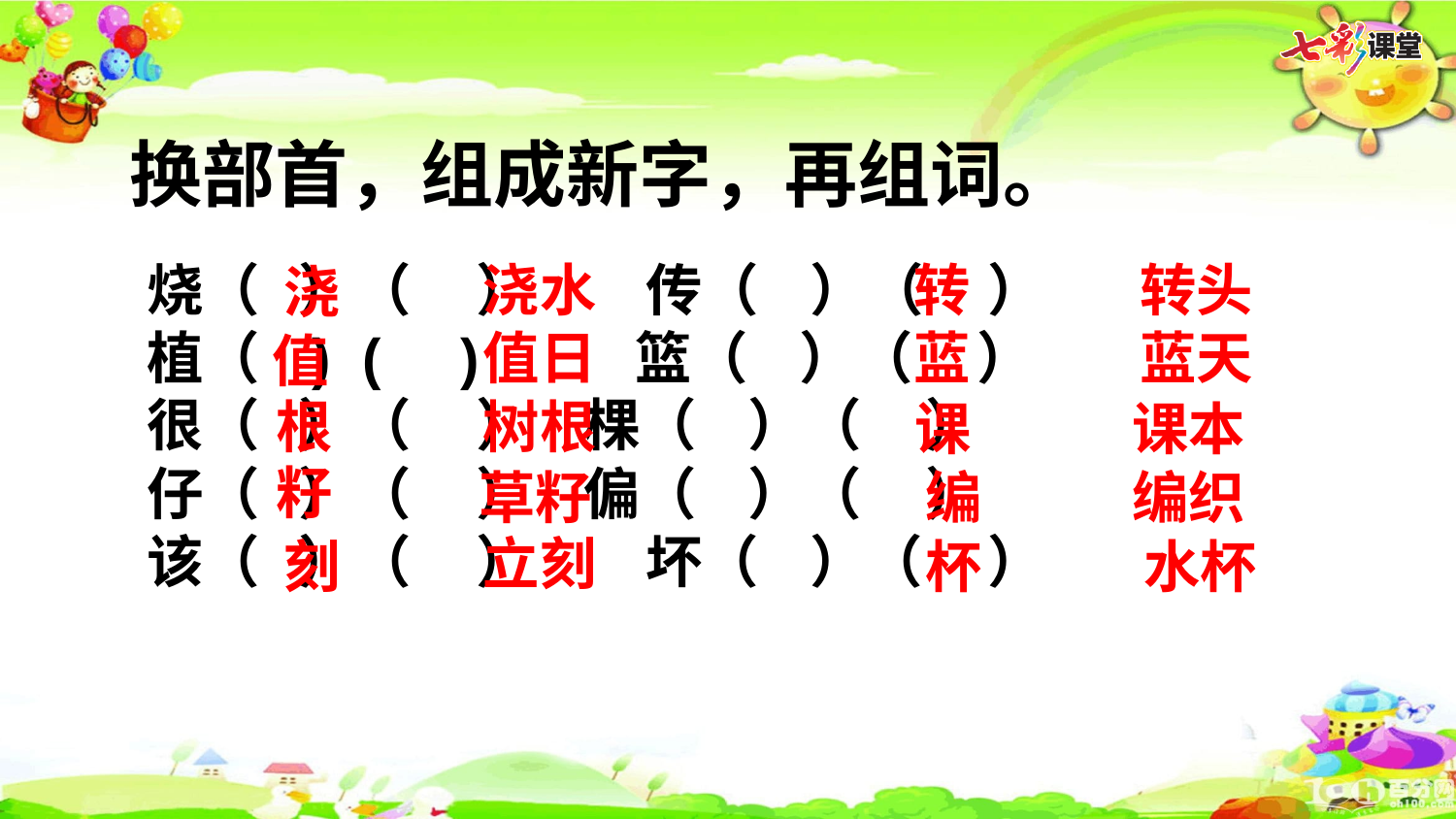

换部首，组成新字，再组词。
烧（   ）（     ）    传（    ）（     ）
植（   )  (     )     篮（    ）（     ）
很（   ）（     ）    棵（    ）（     ）
仔（   ）（     ）    偏（    ）（     ）
该（   ）（     ）　　坏（    ）（     ）
浇水
转
转头
浇
值日
蓝
蓝天
值
根
树根
课
课本
籽
草籽
编
编织
立刻
刻
杯
水杯